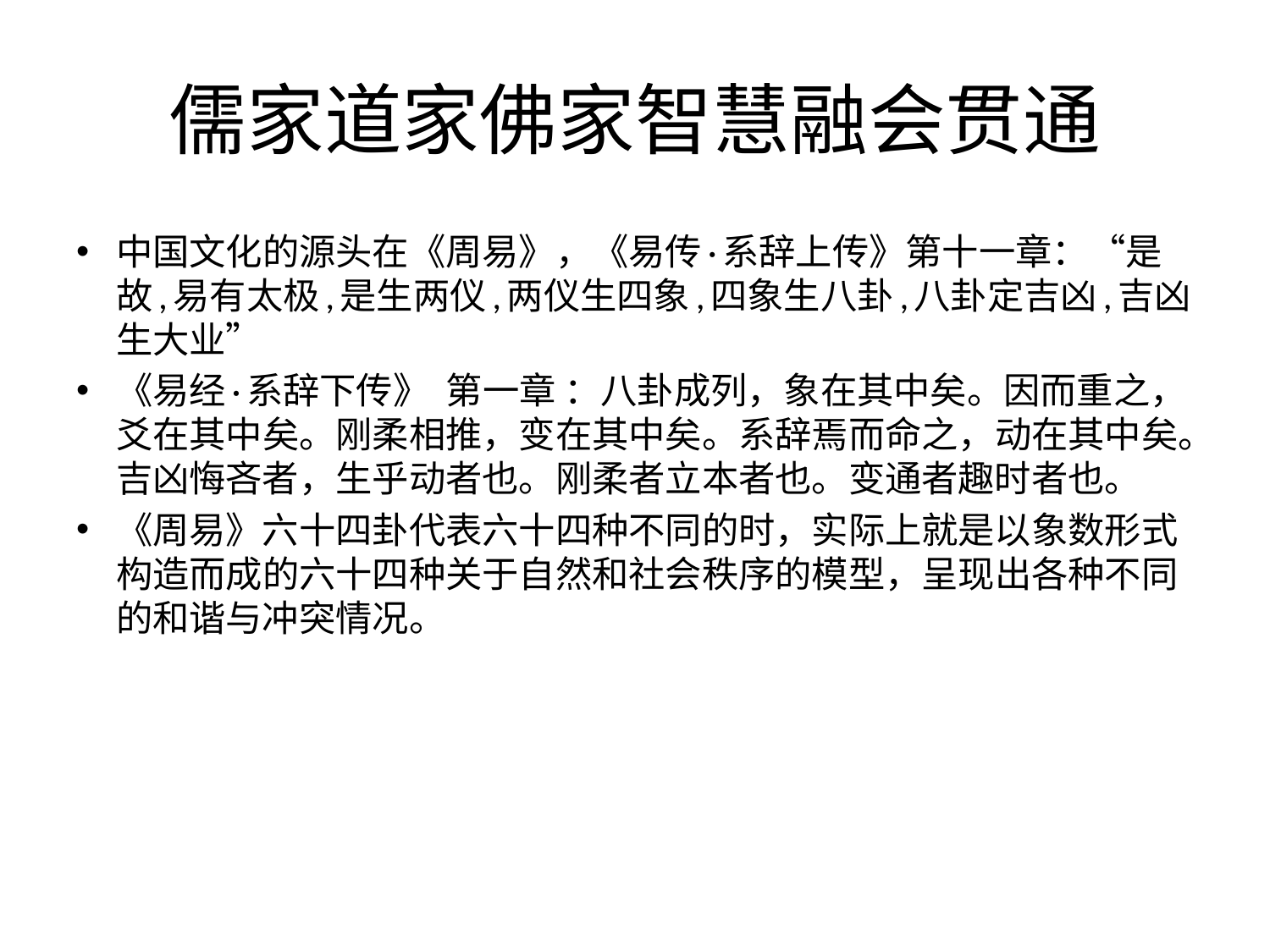

# 儒家道家佛家智慧融会贯通
中国文化的源头在《周易》，《易传·系辞上传》第十一章：“是故,易有太极,是生两仪,两仪生四象,四象生八卦,八卦定吉凶,吉凶生大业”
《易经·系辞下传》  第一章 ：八卦成列，象在其中矣。因而重之，爻在其中矣。刚柔相推，变在其中矣。系辞焉而命之，动在其中矣。吉凶悔吝者，生乎动者也。刚柔者立本者也。变通者趣时者也。
《周易》六十四卦代表六十四种不同的时，实际上就是以象数形式构造而成的六十四种关于自然和社会秩序的模型，呈现出各种不同的和谐与冲突情况。